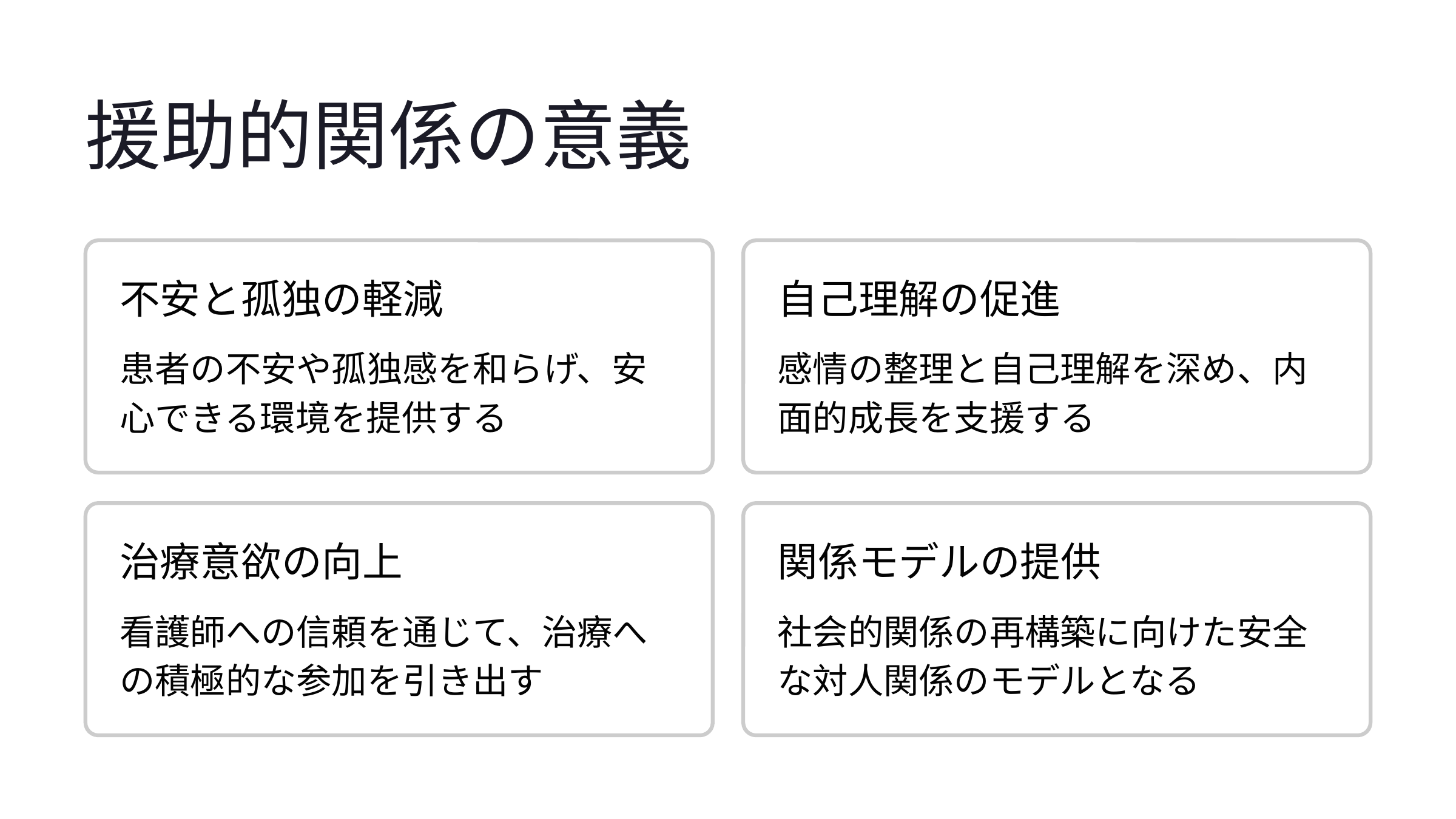

援助的関係の意義

不安と孤独の軽減
自己理解の促進
患者の不安や孤独感を和らげ、安心できる環境を提供する
感情の整理と自己理解を深め、内面的成長を支援する

治療意欲の向上
関係モデルの提供
看護師への信頼を通じて、治療への積極的な参加を引き出す
社会的関係の再構築に向けた安全な対人関係のモデルとなる